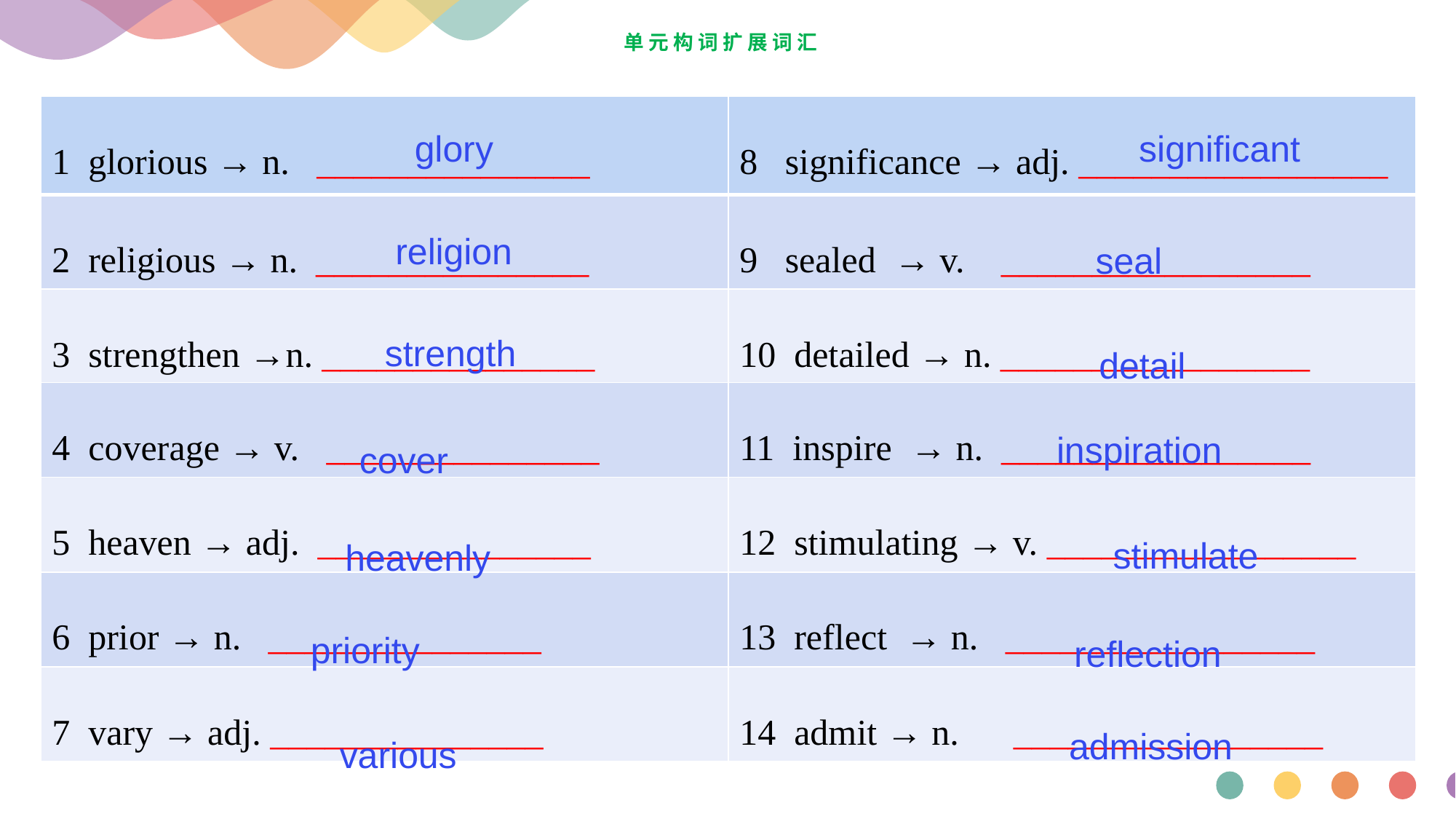

# 单元构词扩展词汇
| 1 glorious → n. \_\_\_\_\_\_\_\_\_\_\_\_\_\_\_ | 8 significance → adj. \_\_\_\_\_\_\_\_\_\_\_\_\_\_\_\_\_ |
| --- | --- |
| 2 religious → n. \_\_\_\_\_\_\_\_\_\_\_\_\_\_\_ | 9 sealed → v. \_\_\_\_\_\_\_\_\_\_\_\_\_\_\_\_\_ |
| 3 strengthen →n. \_\_\_\_\_\_\_\_\_\_\_\_\_\_\_ | 10 detailed → n. \_\_\_\_\_\_\_\_\_\_\_\_\_\_\_\_\_ |
| 4 coverage → v. \_\_\_\_\_\_\_\_\_\_\_\_\_\_\_ | 11 inspire → n. \_\_\_\_\_\_\_\_\_\_\_\_\_\_\_\_\_ |
| 5 heaven → adj. \_\_\_\_\_\_\_\_\_\_\_\_\_\_\_ | 12 stimulating → v. \_\_\_\_\_\_\_\_\_\_\_\_\_\_\_\_\_ |
| 6 prior → n. \_\_\_\_\_\_\_\_\_\_\_\_\_\_\_ | 13 reflect → n. \_\_\_\_\_\_\_\_\_\_\_\_\_\_\_\_\_ |
| 7 vary → adj. \_\_\_\_\_\_\_\_\_\_\_\_\_\_\_ | 14 admit → n. \_\_\_\_\_\_\_\_\_\_\_\_\_\_\_\_\_ |
  glory
 significant
religion
seal
strength
 detail
inspiration
 cover
stimulate
heavenly
   priority
reflection
 admission
various